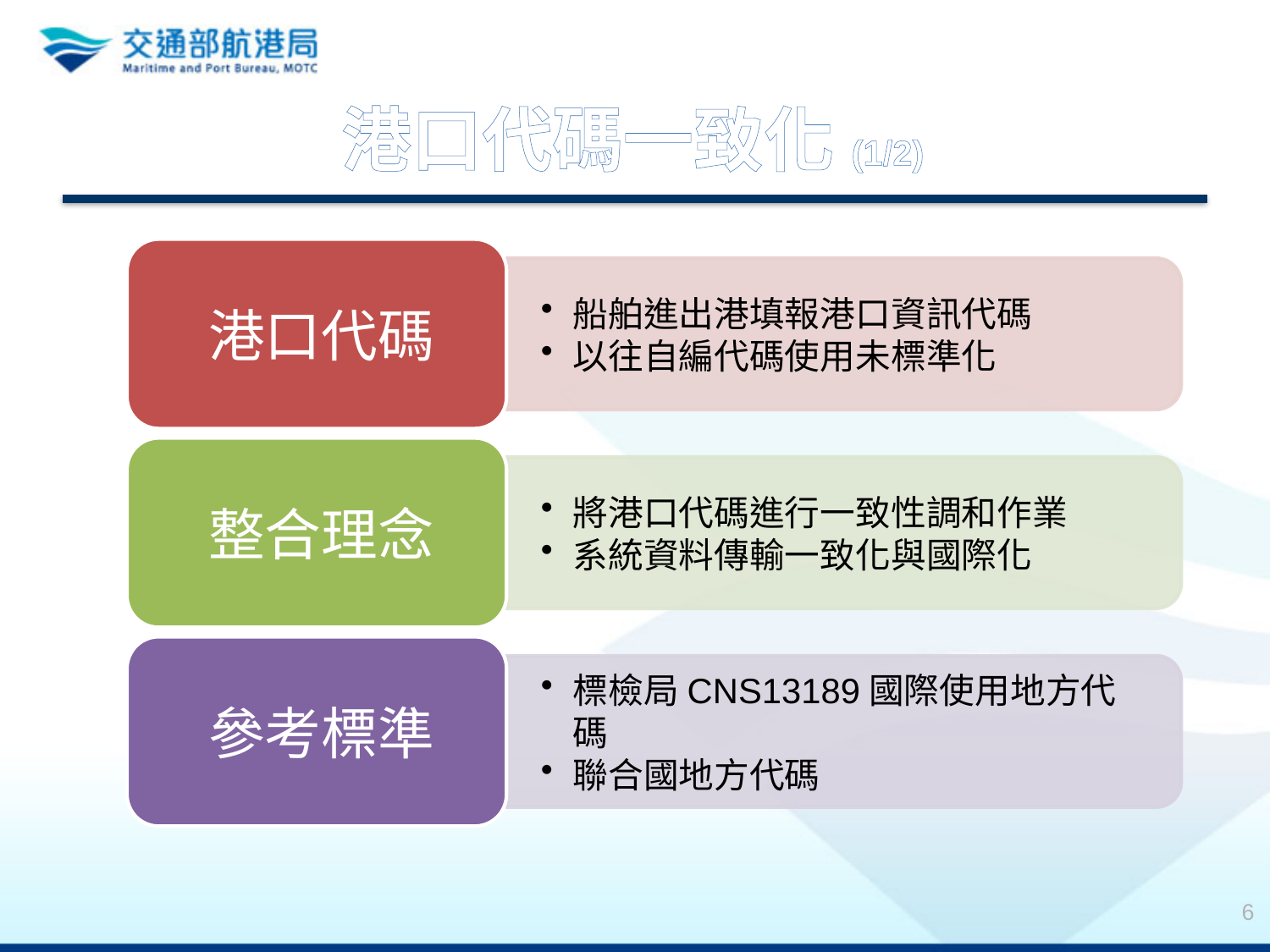

港口代碼一致化(1/2)
船舶進出港填報港口資訊代碼
以往自編代碼使用未標準化
港口代碼
將港口代碼進行一致性調和作業
系統資料傳輸一致化與國際化
整合理念
標檢局CNS13189國際使用地方代碼
聯合國地方代碼
參考標準
6